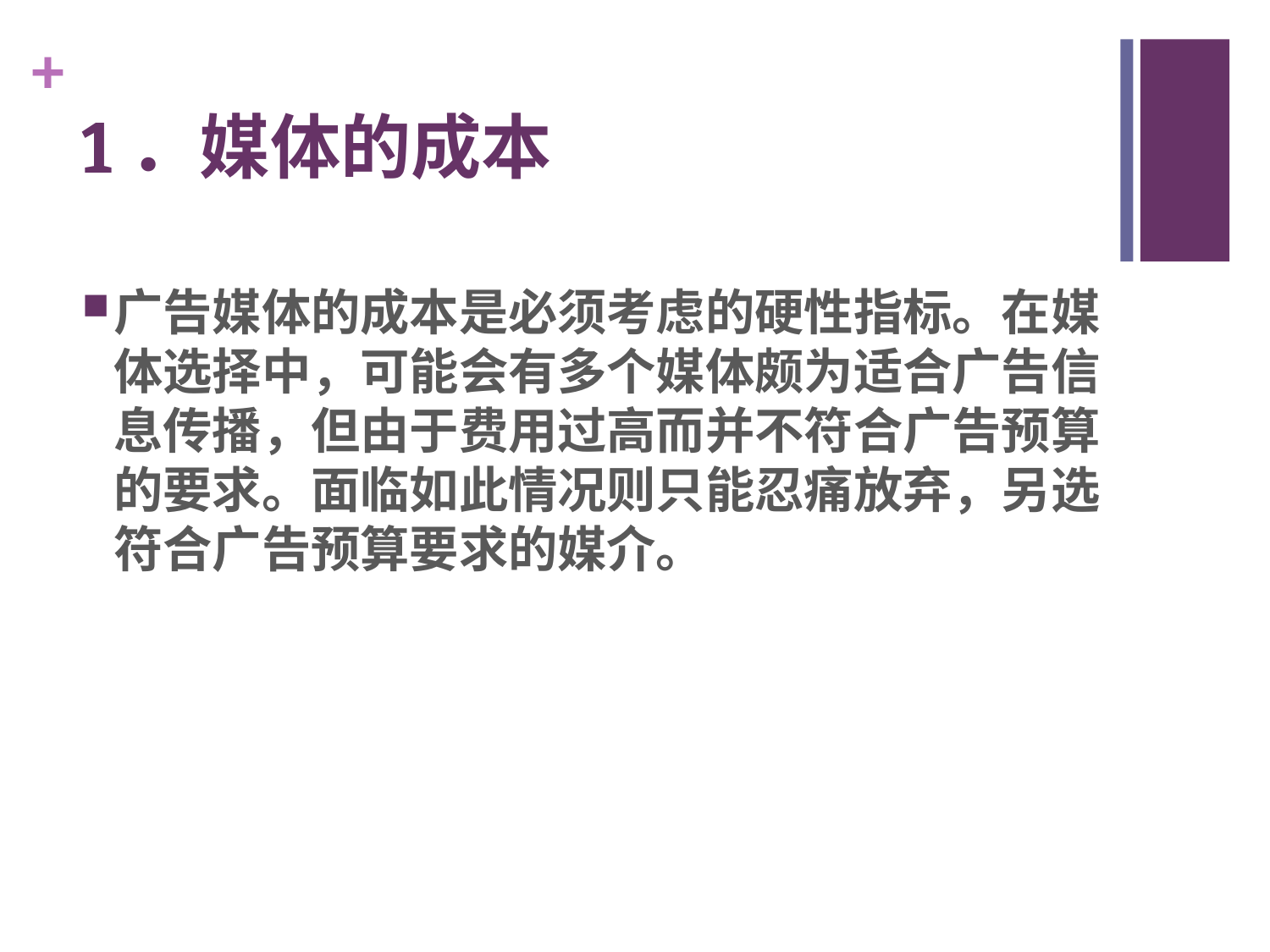

# 1．媒体的成本
广告媒体的成本是必须考虑的硬性指标。在媒体选择中，可能会有多个媒体颇为适合广告信息传播，但由于费用过高而并不符合广告预算的要求。面临如此情况则只能忍痛放弃，另选符合广告预算要求的媒介。